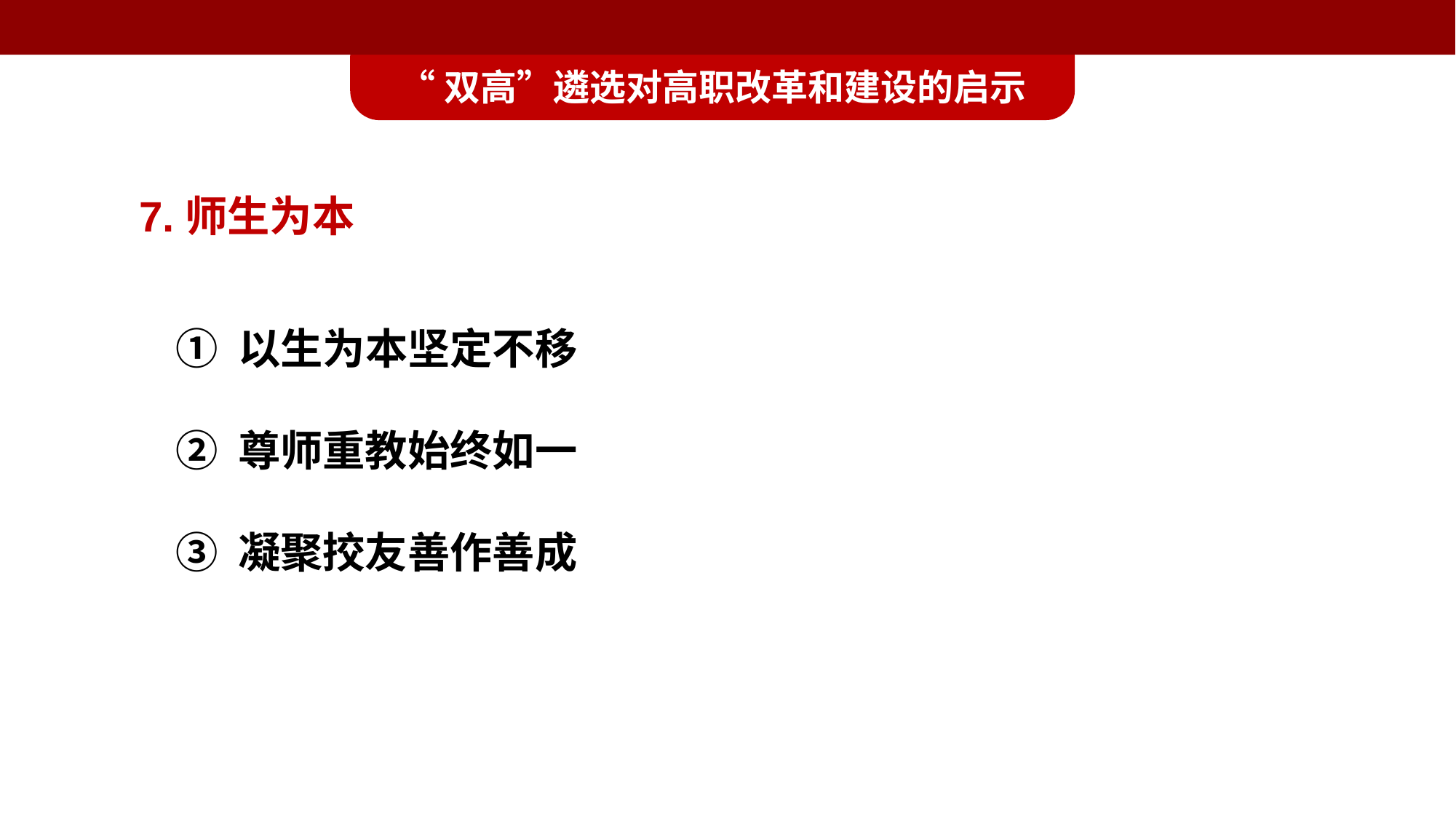

“双高”遴选对高职改革和建设的启示
7.师生为本
① 以生为本坚定不移
② 尊师重教始终如一
③ 凝聚挍友善作善成